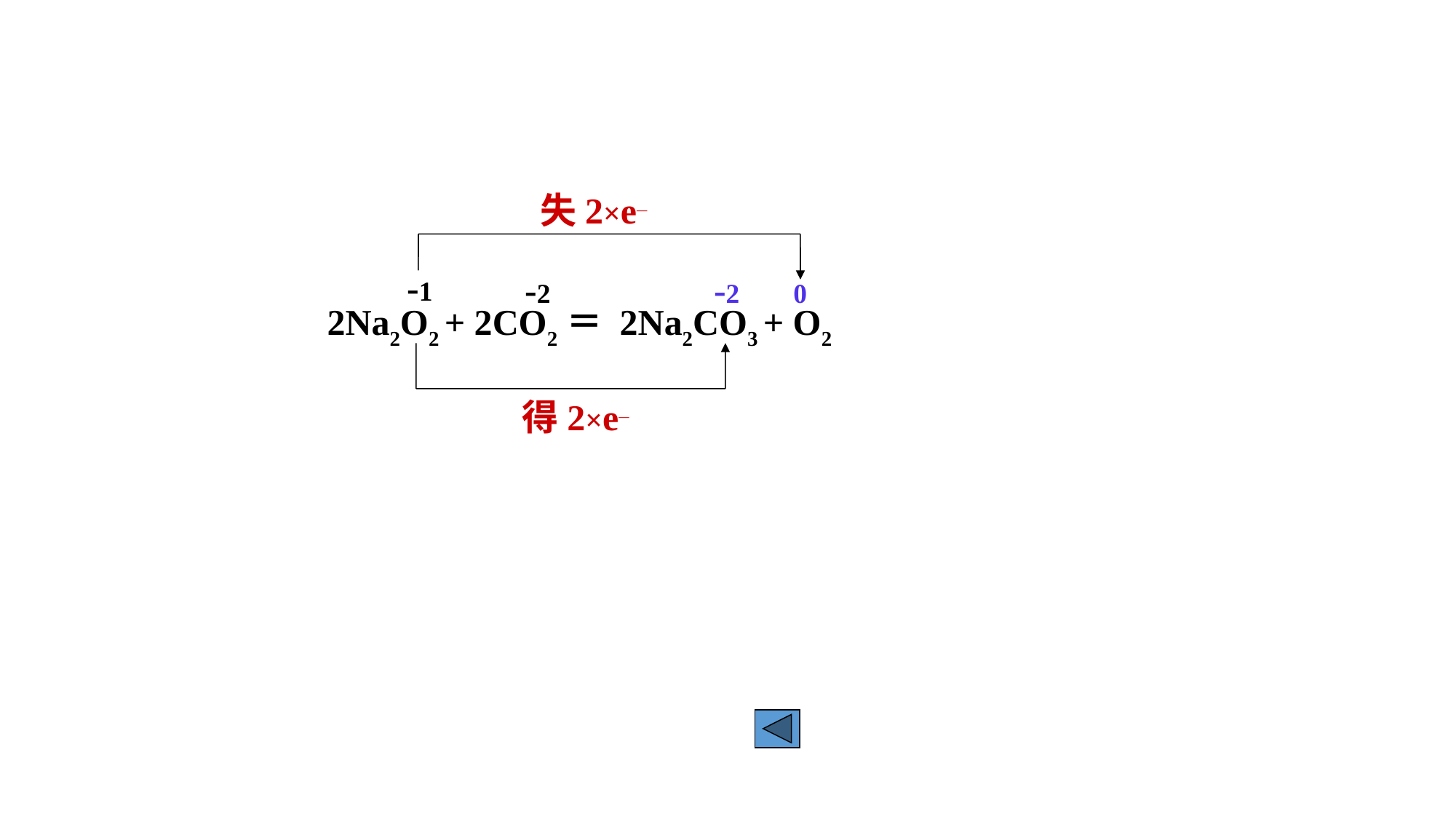

失2×e—

-1
-2
-2
0
2Na2O2 + 2CO2＝ 2Na2CO3 + O2

得2×e—